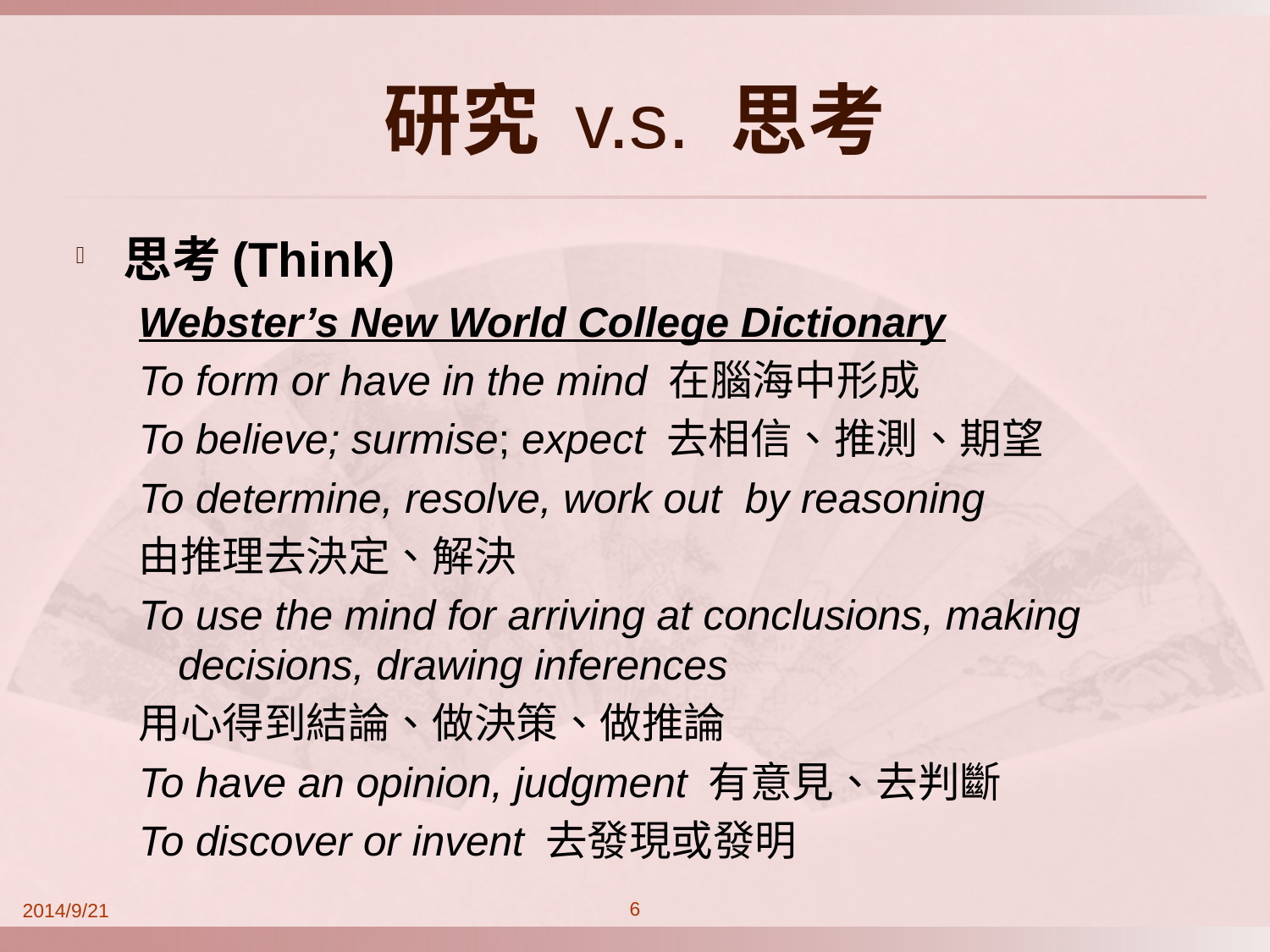

# 研究 v.s. 思考
思考(Think)
Webster’s New World College Dictionary
To form or have in the mind 在腦海中形成
To believe; surmise; expect 去相信、推測、期望
To determine, resolve, work out  by reasoning
由推理去決定、解決
To use the mind for arriving at conclusions, making decisions, drawing inferences
用心得到結論、做決策、做推論
To have an opinion, judgment 有意見、去判斷
To discover or invent 去發現或發明

2014/9/21
6